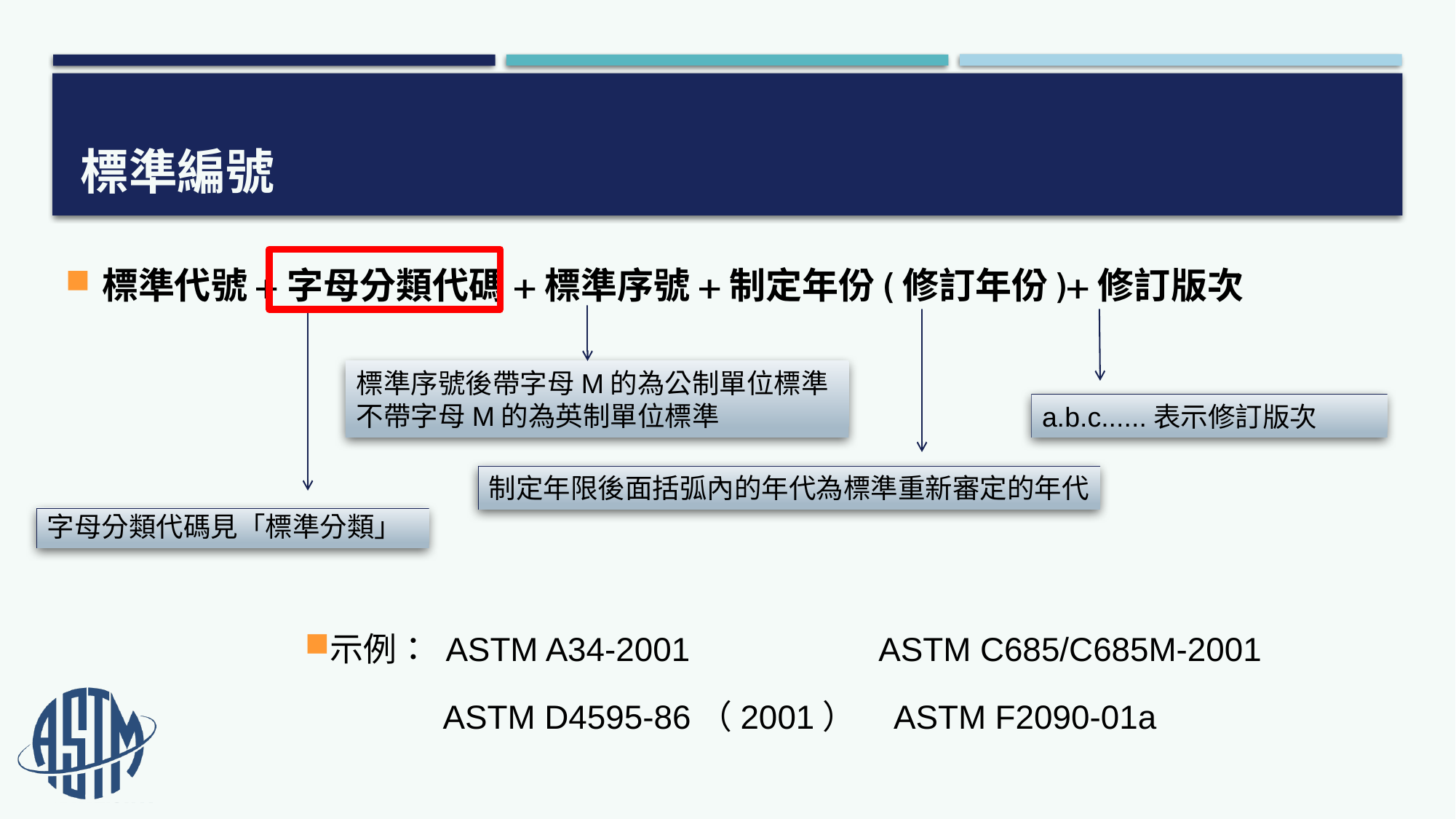

# 標準編號

標準代號+字母分類代碼+標準序號+制定年份(修訂年份)+修訂版次
標準序號後帶字母M的為公制單位標準
不帶字母M的為英制單位標準
a.b.c......表示修訂版次
制定年限後面括弧內的年代為標準重新審定的年代
字母分類代碼見「標準分類」
示例： ASTM A34-2001	               ASTM C685/C685M-2001
         ASTM D4595-86（2001）    ASTM F2090-01a